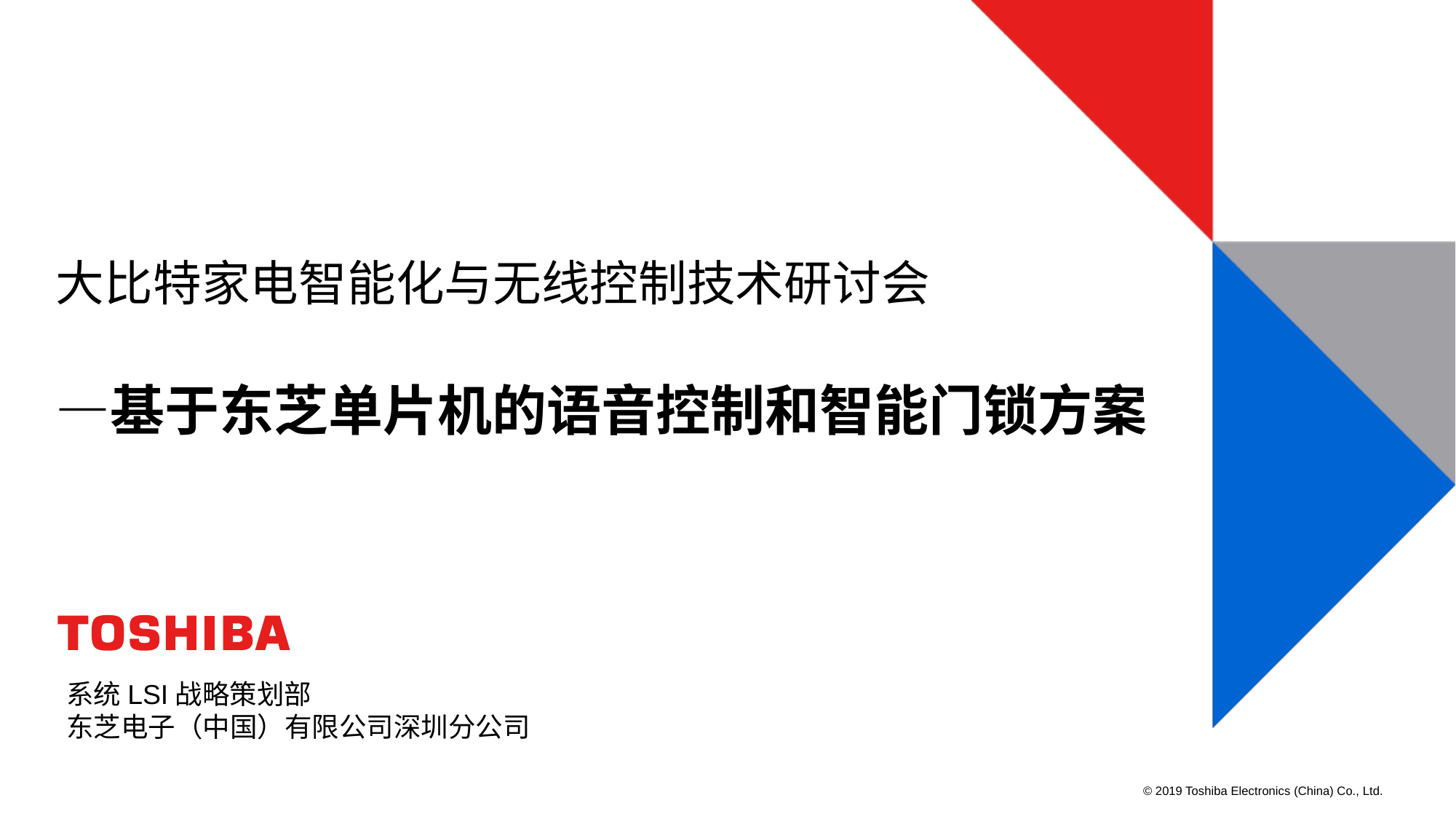

# 大比特家电智能化与无线控制技术研讨会 —基于东芝单片机的语音控制和智能门锁方案
系统LSI战略策划部
东芝电子（中国）有限公司深圳分公司